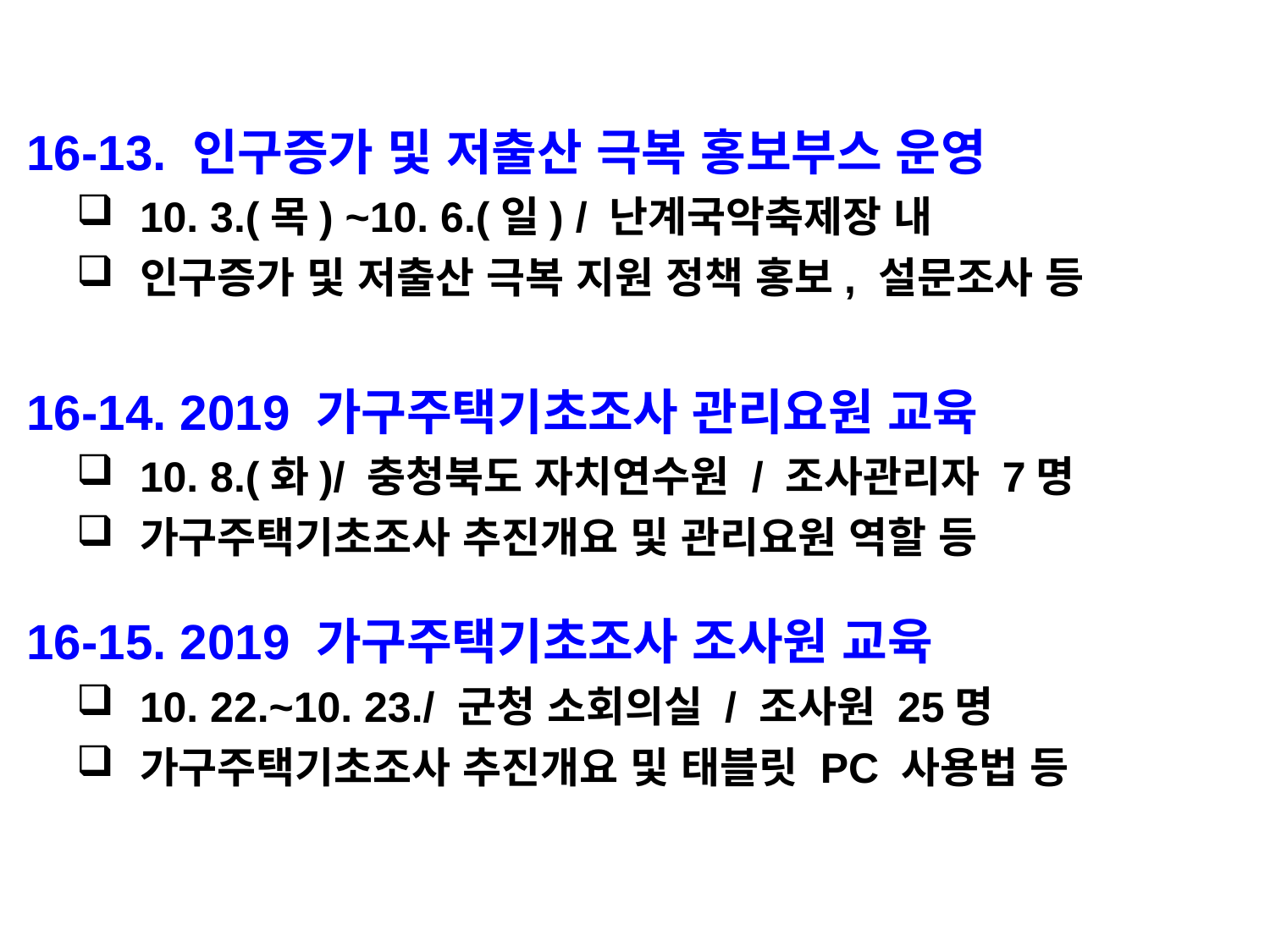

16-13. 인구증가 및 저출산 극복 홍보부스 운영
10. 3.(목) ~10. 6.(일) / 난계국악축제장 내
인구증가 및 저출산 극복 지원 정책 홍보, 설문조사 등

 16-14. 2019 가구주택기초조사 관리요원 교육
10. 8.(화)/ 충청북도 자치연수원 / 조사관리자 7명
가구주택기초조사 추진개요 및 관리요원 역할 등

 16-15. 2019 가구주택기초조사 조사원 교육
10. 22.~10. 23./ 군청 소회의실 / 조사원 25명
가구주택기초조사 추진개요 및 태블릿 PC 사용법 등